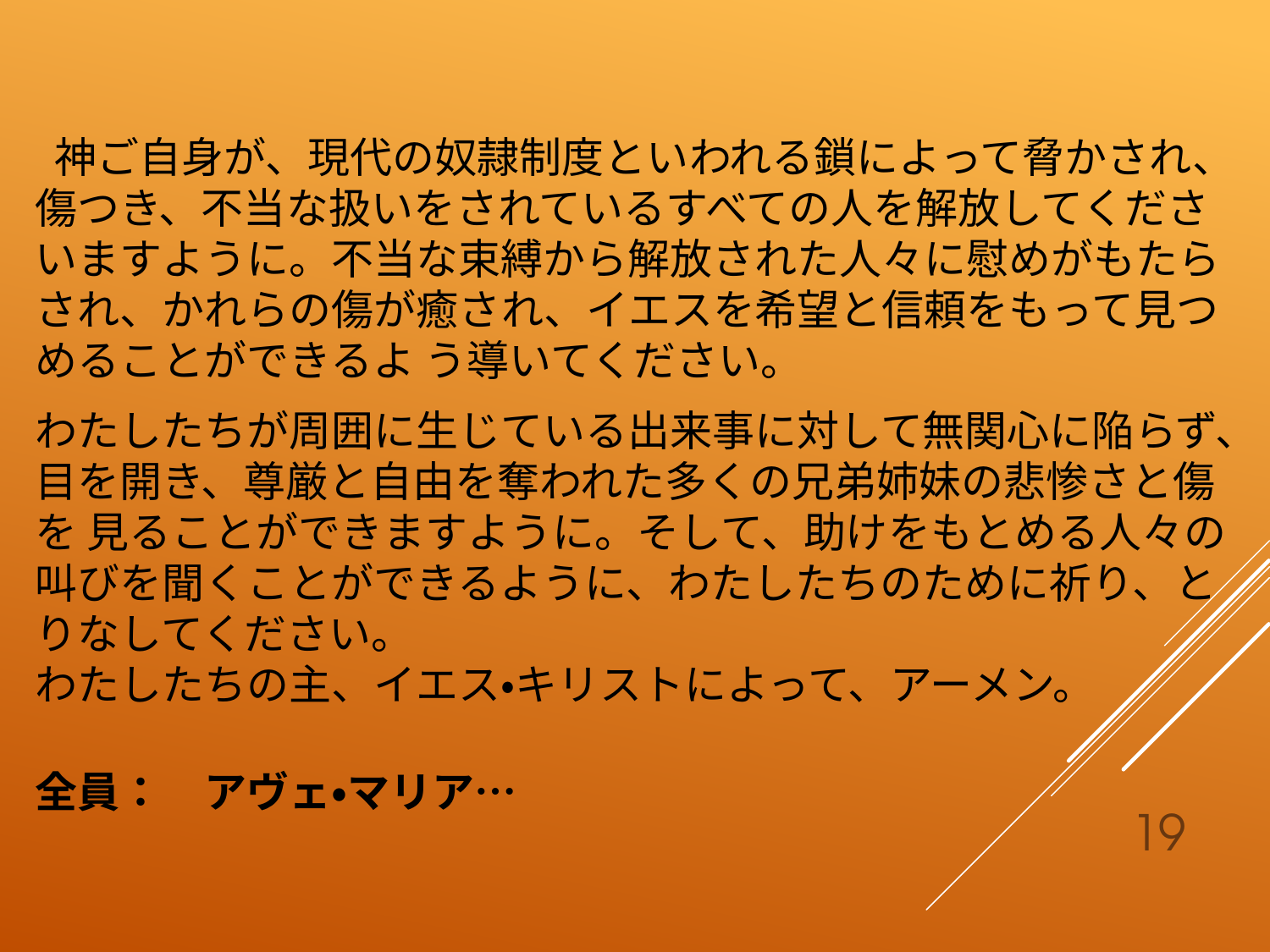

神ご自身が、現代の奴隷制度といわれる鎖によって脅かされ、傷つき、不当な扱いをされているすべての人を解放してくださいますように。不当な束縛から解放された人々に慰めがもたらされ、かれらの傷が癒され、イエスを希望と信頼をもって見つめることができるよ う導いてください。
わたしたちが周囲に生じている出来事に対して無関心に陥らず、目を開き、尊厳と自由を奪われた多くの兄弟姉妹の悲惨さと傷を 見ることができますように。そして、助けをもとめる人々の叫びを聞くことができるように、わたしたちのために祈り、とりなしてください。
わたしたちの主、イエス・キリストによって、アーメン。

全員：　アヴェ・マリア…

19